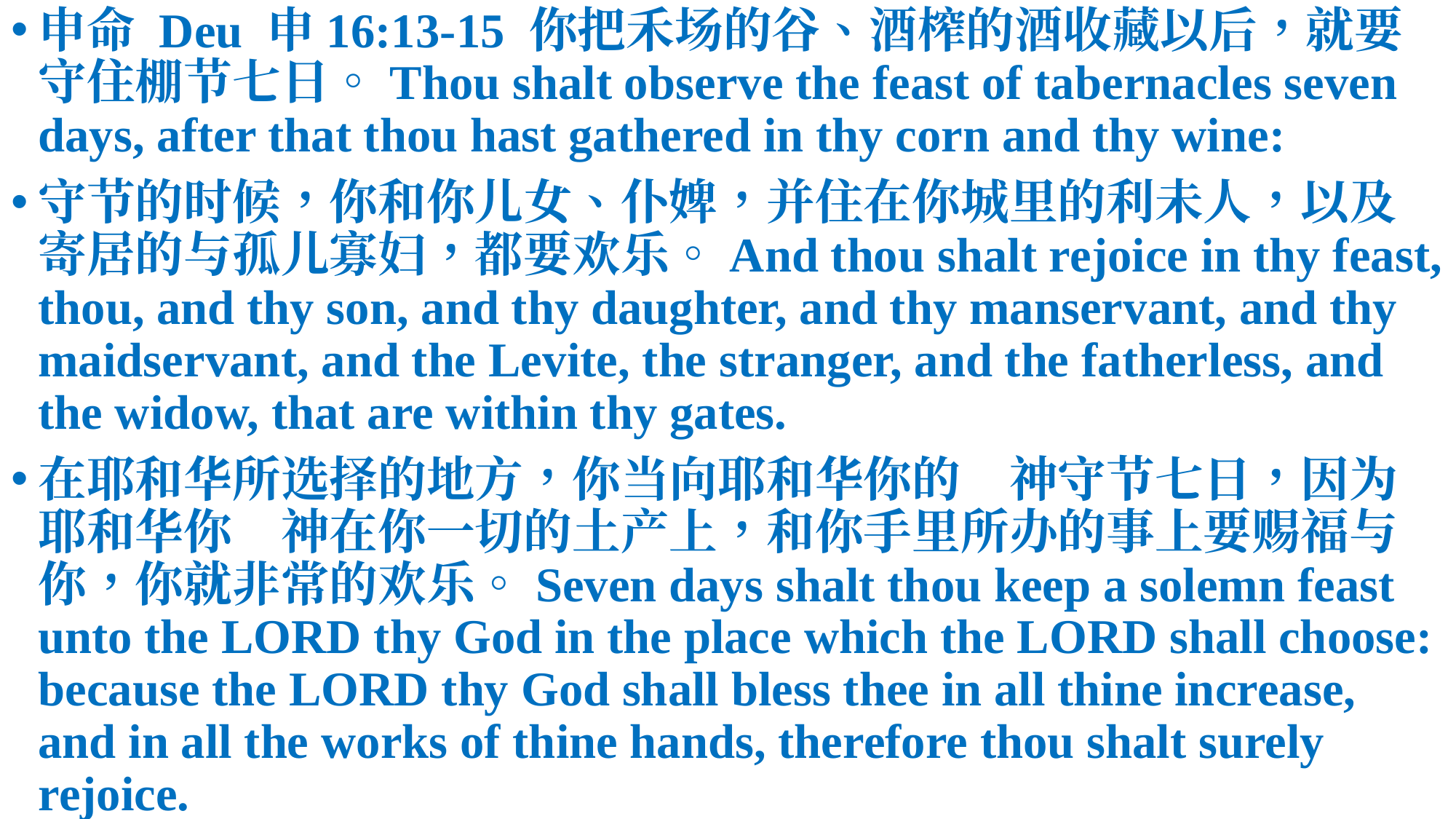

申命 Deu 申16:13-15 你把禾场的谷、酒榨的酒收藏以后，就要守住棚节七日。Thou shalt observe the feast of tabernacles seven days, after that thou hast gathered in thy corn and thy wine:
守节的时候，你和你儿女、仆婢，并住在你城里的利未人，以及寄居的与孤儿寡妇，都要欢乐。And thou shalt rejoice in thy feast, thou, and thy son, and thy daughter, and thy manservant, and thy maidservant, and the Levite, the stranger, and the fatherless, and the widow, that are within thy gates.
在耶和华所选择的地方，你当向耶和华你的　神守节七日，因为耶和华你　神在你一切的土产上，和你手里所办的事上要赐福与你，你就非常的欢乐。Seven days shalt thou keep a solemn feast unto the LORD thy God in the place which the LORD shall choose: because the LORD thy God shall bless thee in all thine increase, and in all the works of thine hands, therefore thou shalt surely rejoice.